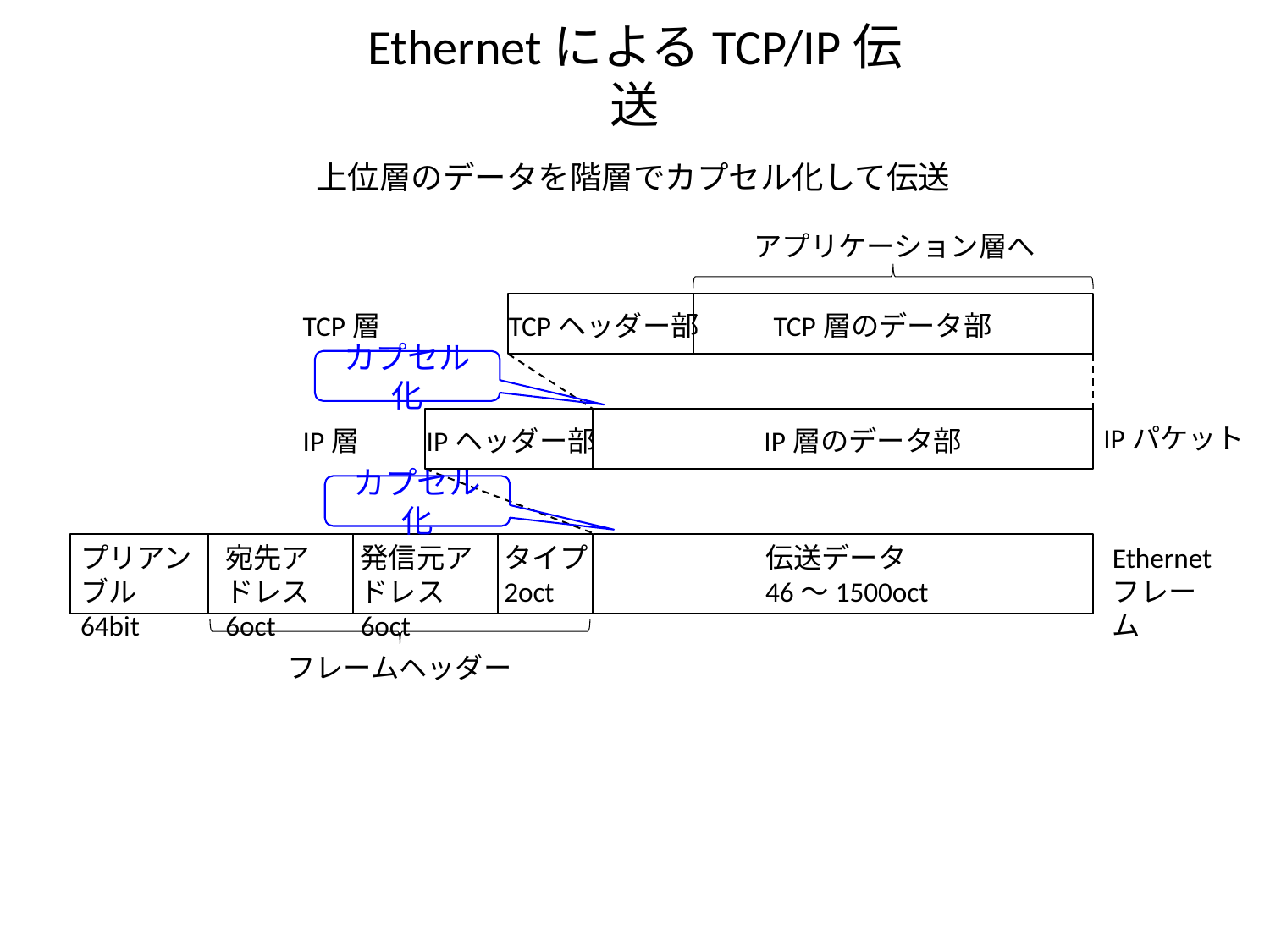

# EthernetによるTCP/IP伝送

上位層のデータを階層でカプセル化して伝送
アプリケーション層へ

TCP層
TCPヘッダー部
TCP層のデータ部
カプセル化

IPパケット
IP層
IPヘッダー部
IP層のデータ部

カプセル化
プリアンブル 64bit

宛先アドレス 6oct
発信元アドレス 6oct

タイプ
2oct

Ethernetフレーム
伝送データ
46～1500oct
フレームヘッダー